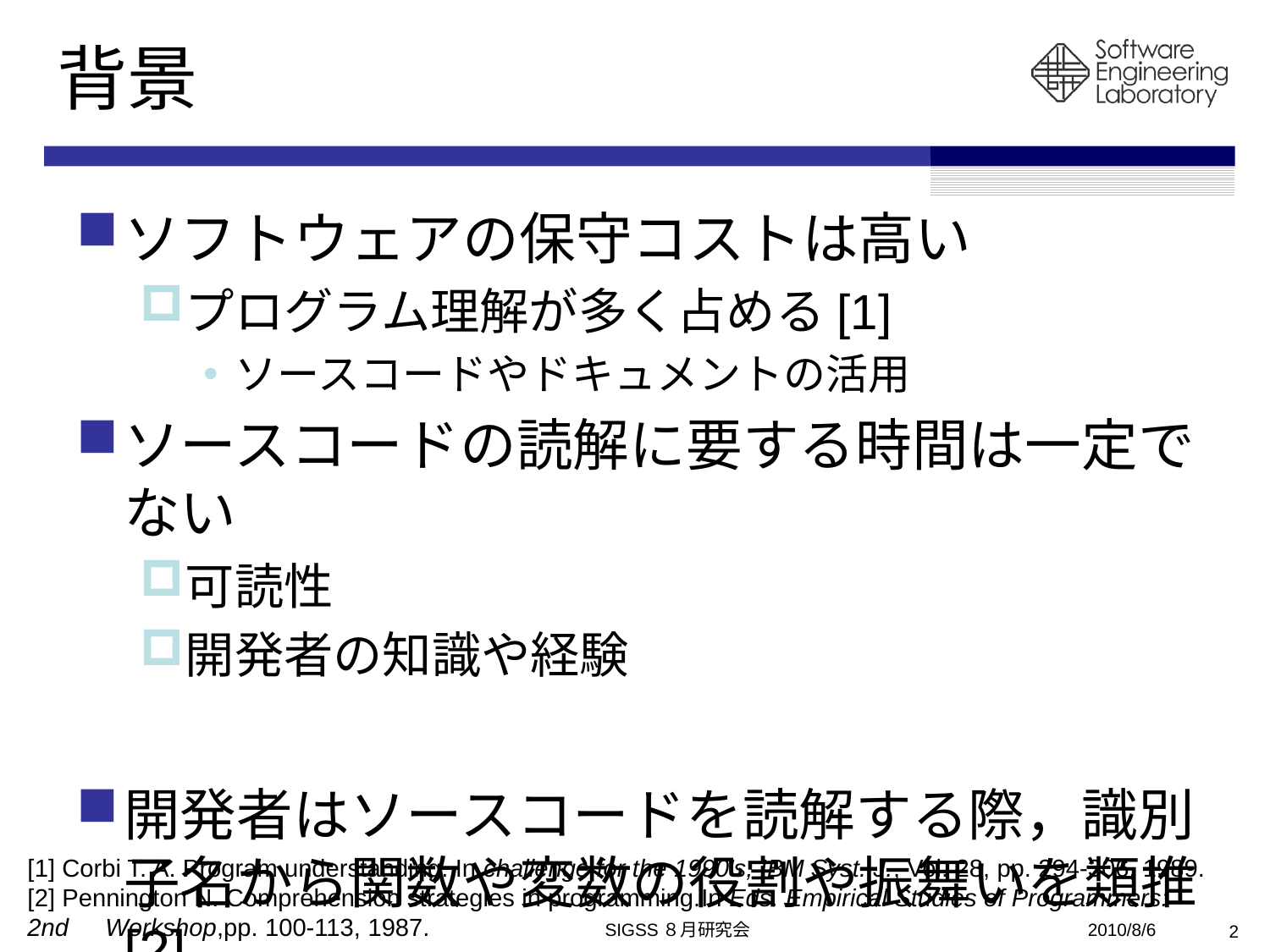

# 背景
ソフトウェアの保守コストは高い
プログラム理解が多く占める[1]
ソースコードやドキュメントの活用
ソースコードの読解に要する時間は一定でない
可読性
開発者の知識や経験

開発者はソースコードを読解する際，識別子名から関数や変数の役割や振舞いを類推[2]
[1] Corbi T. A. Program understanding. In challenge for the 1990's, IBM Syst. J., Vol. 28, pp. 294-306, 1989.
[2] Pennington N. Comprehension strategies in programming.In Eds. Empirical Studies of Programmers: 2nd　Workshop,pp. 100-113, 1987.
SIGSS８月研究会
2010/8/6
2